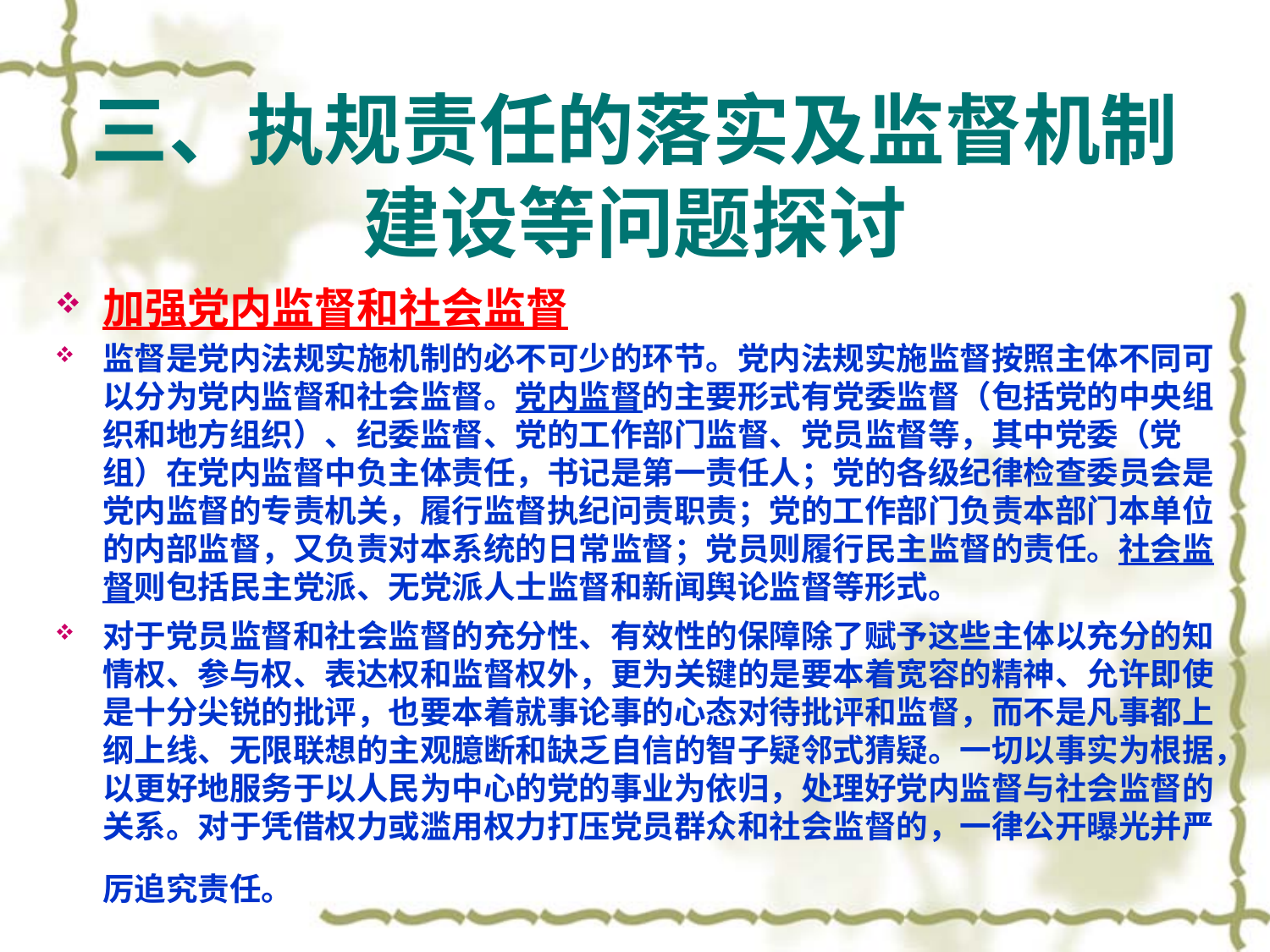

# 三、执规责任的落实及监督机制建设等问题探讨
加强党内监督和社会监督
监督是党内法规实施机制的必不可少的环节。党内法规实施监督按照主体不同可以分为党内监督和社会监督。党内监督的主要形式有党委监督（包括党的中央组织和地方组织）、纪委监督、党的工作部门监督、党员监督等，其中党委（党组）在党内监督中负主体责任，书记是第一责任人；党的各级纪律检查委员会是党内监督的专责机关，履行监督执纪问责职责；党的工作部门负责本部门本单位的内部监督，又负责对本系统的日常监督；党员则履行民主监督的责任。社会监督则包括民主党派、无党派人士监督和新闻舆论监督等形式。
对于党员监督和社会监督的充分性、有效性的保障除了赋予这些主体以充分的知情权、参与权、表达权和监督权外，更为关键的是要本着宽容的精神、允许即使是十分尖锐的批评，也要本着就事论事的心态对待批评和监督，而不是凡事都上纲上线、无限联想的主观臆断和缺乏自信的智子疑邻式猜疑。一切以事实为根据，以更好地服务于以人民为中心的党的事业为依归，处理好党内监督与社会监督的关系。对于凭借权力或滥用权力打压党员群众和社会监督的，一律公开曝光并严厉追究责任。